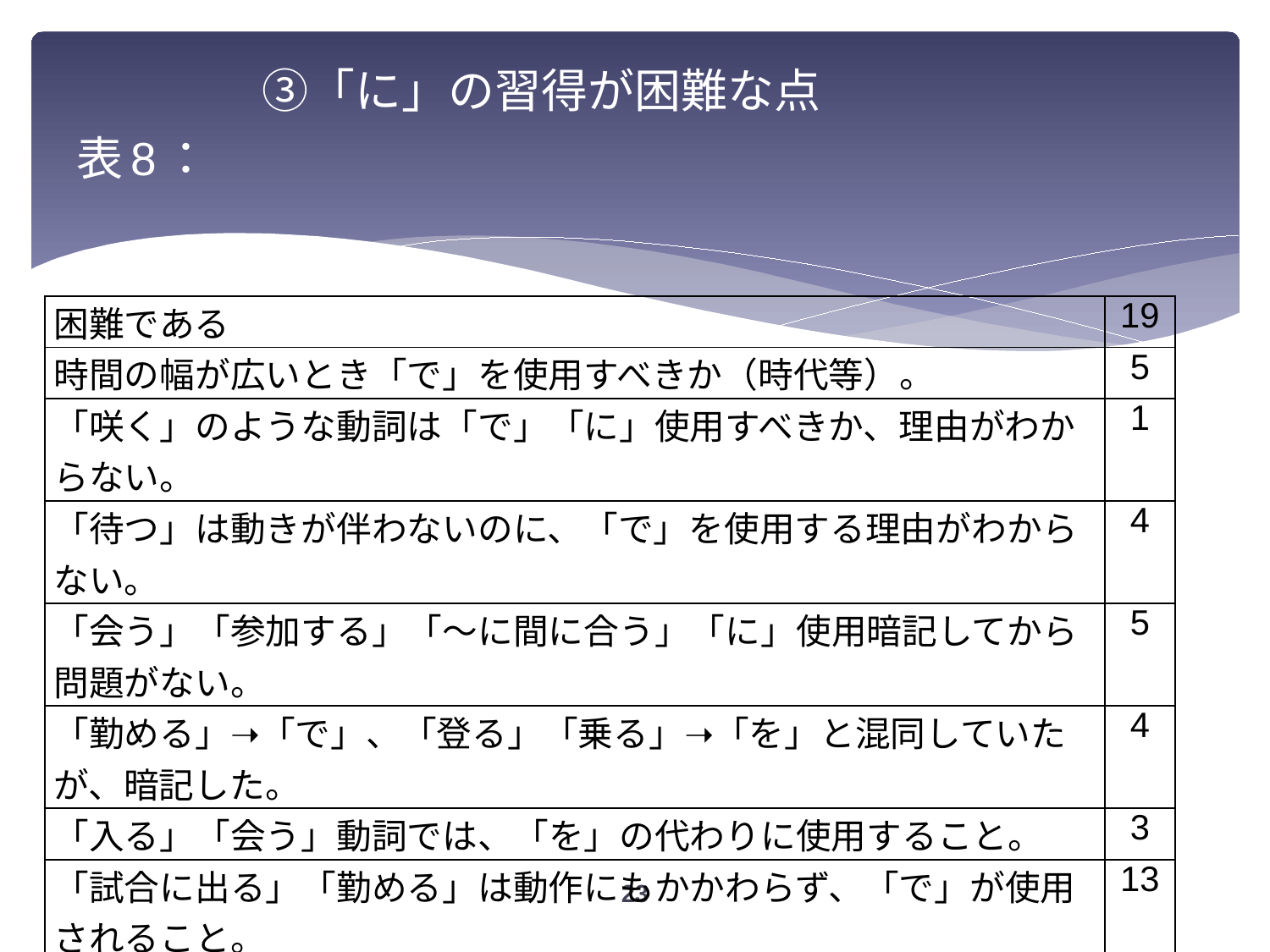

# ③「に」の習得が困難な点 表8：
| 困難である | 19 |
| --- | --- |
| 時間の幅が広いとき「で」を使用すべきか（時代等）。 | 5 |
| 「咲く」のような動詞は「で」「に」使用すべきか、理由がわからない。 | 1 |
| 「待つ」は動きが伴わないのに、「で」を使用する理由がわからない。 | 4 |
| 「会う」「参加する」「～に間に合う」「に」使用暗記してから問題がない。 | 5 |
| 「勤める」➝「で」、「登る」「乗る」➝「を」と混同していたが、暗記した。 | 4 |
| 「入る」「会う」動詞では、「を」の代わりに使用すること。 | 3 |
| 「試合に出る」「勤める」は動作にもかかわらず、「で」が使用されること。 | 13 |
| 「ある」「学校の前で事故があった」「で」の使用理由がわからない。 | 8 |
| 「に」「で」両方とも使えそうなケースが多い。 | 4 |
| NにNをV　（友達に電話をかける）。 | 1 |
| 「に」の使用個所が多く、「で」とよく混同する。 | 4 |
| 「会う」は方向があり、「空港で友達に会う」より➝「空港に友達を会う」。 | 5 |
| 未習の動詞がとる助詞選択に困難さを感じる。 | 10 |
| 難しくない。 | 1 |
23